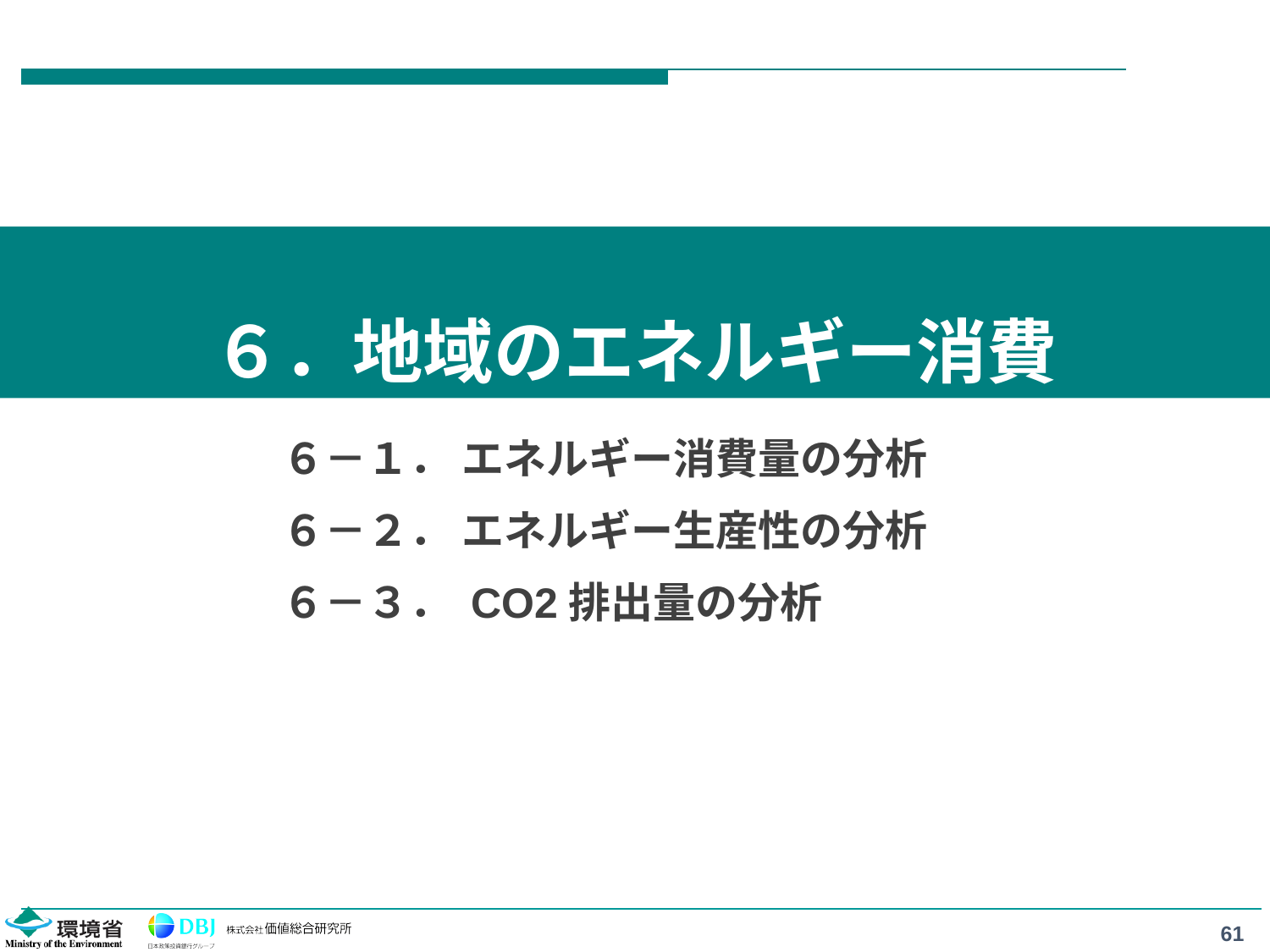

# ６．地域のエネルギー消費
６－１． エネルギー消費量の分析
６－２． エネルギー生産性の分析
６－３． CO2排出量の分析
61